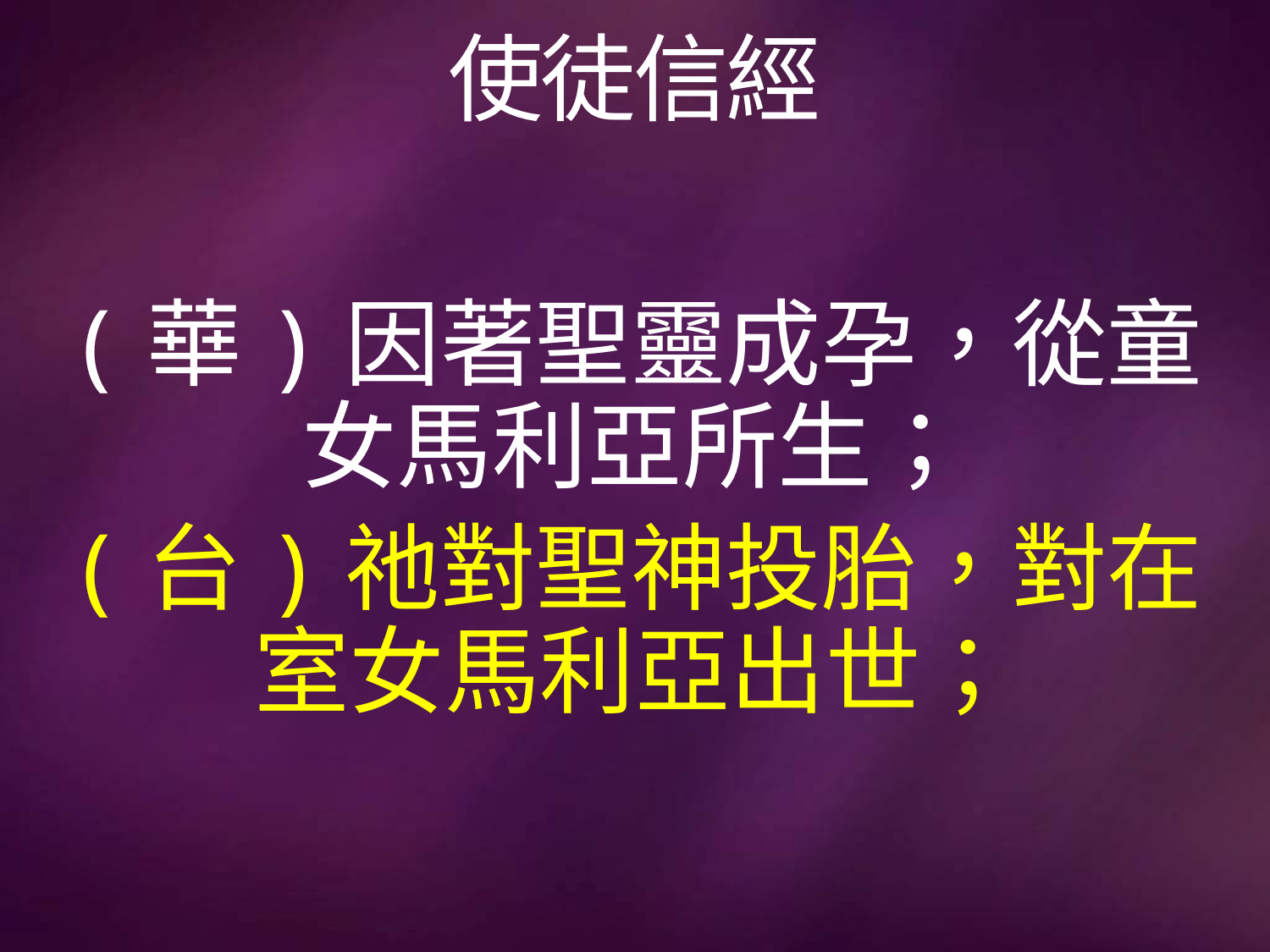

# 使徒信經
(華)因著聖靈成孕，從童女馬利亞所生；
(台)祂對聖神投胎，對在室女馬利亞出世；